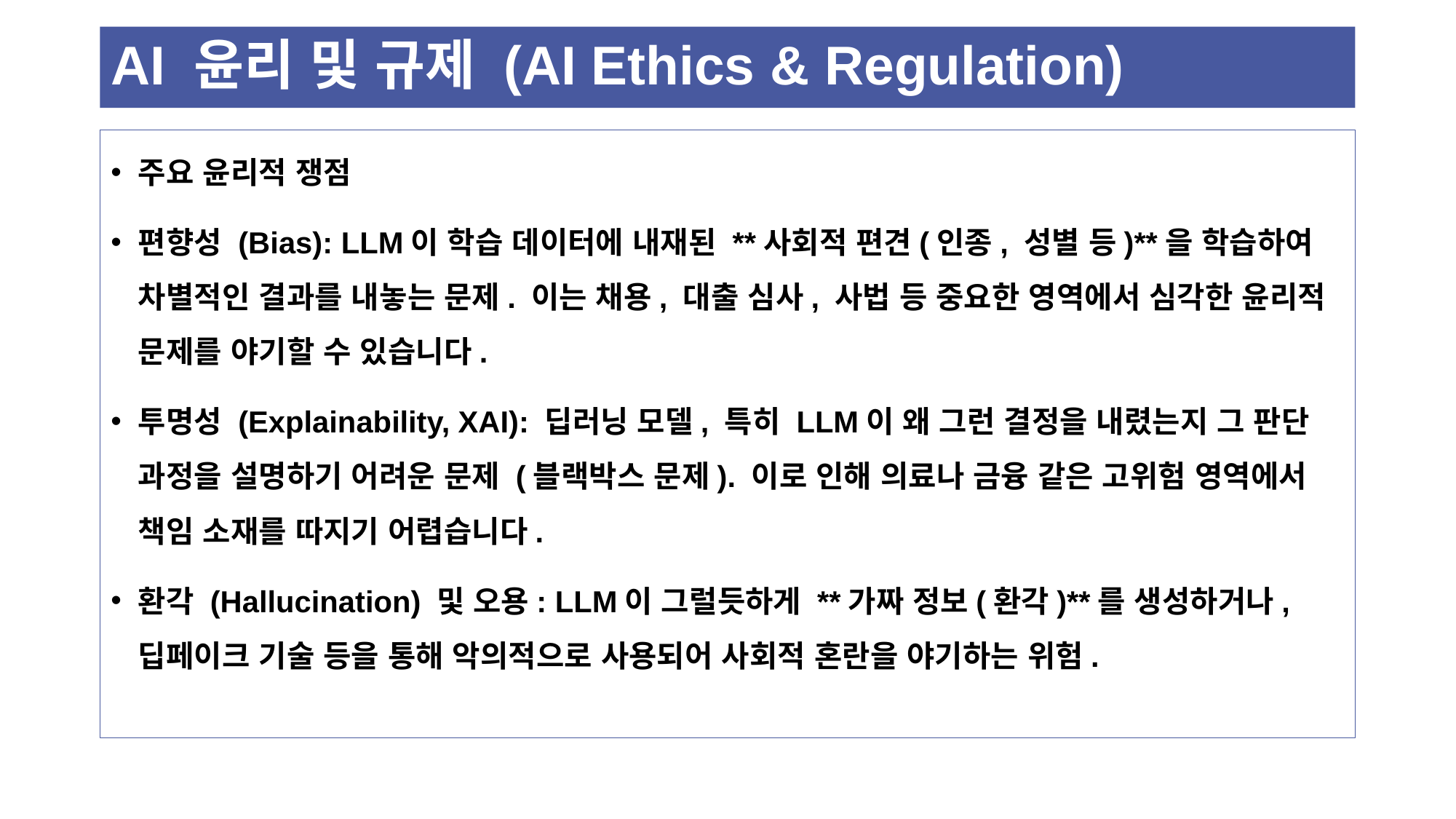

# AI 윤리 및 규제 (AI Ethics & Regulation)
주요 윤리적 쟁점
편향성 (Bias): LLM이 학습 데이터에 내재된 **사회적 편견(인종, 성별 등)**을 학습하여 차별적인 결과를 내놓는 문제. 이는 채용, 대출 심사, 사법 등 중요한 영역에서 심각한 윤리적 문제를 야기할 수 있습니다.
투명성 (Explainability, XAI): 딥러닝 모델, 특히 LLM이 왜 그런 결정을 내렸는지 그 판단 과정을 설명하기 어려운 문제 (블랙박스 문제). 이로 인해 의료나 금융 같은 고위험 영역에서 책임 소재를 따지기 어렵습니다.
환각 (Hallucination) 및 오용: LLM이 그럴듯하게 **가짜 정보(환각)**를 생성하거나, 딥페이크 기술 등을 통해 악의적으로 사용되어 사회적 혼란을 야기하는 위험.